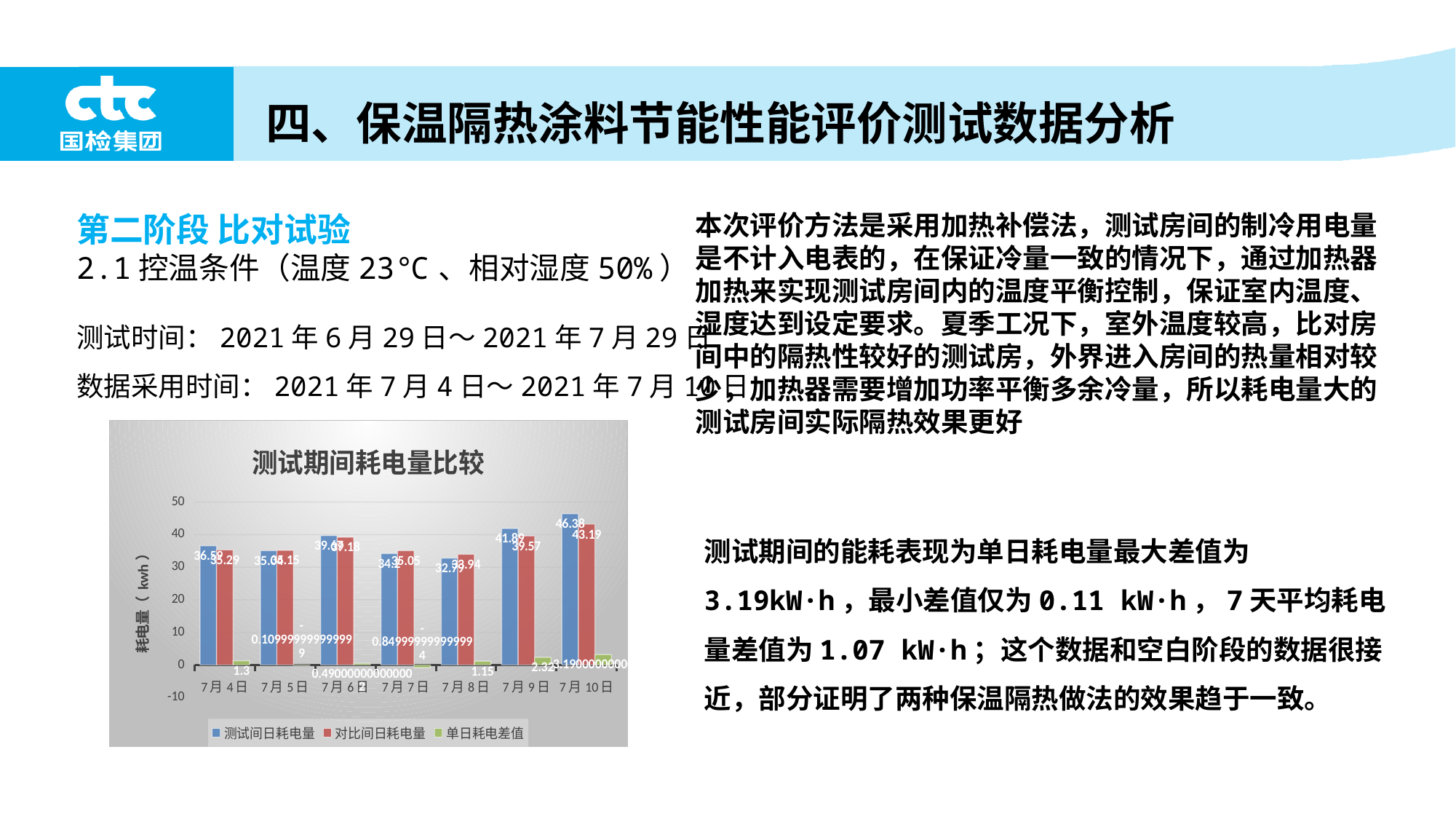

四、保温隔热涂料节能性能评价测试数据分析
第二阶段 比对试验
2.1控温条件（温度23℃、相对湿度50%）

本次评价方法是采用加热补偿法，测试房间的制冷用电量是不计入电表的，在保证冷量一致的情况下，通过加热器加热来实现测试房间内的温度平衡控制，保证室内温度、湿度达到设定要求。夏季工况下，室外温度较高，比对房间中的隔热性较好的测试房，外界进入房间的热量相对较少，加热器需要增加功率平衡多余冷量，所以耗电量大的测试房间实际隔热效果更好
测试时间：2021年6月29日～2021年7月29日
数据采用时间：2021年7月4日～2021年7月10日

### Chart: 测试期间耗电量比较

| Category | 测试间日耗电量 | 对比间日耗电量 | 单日耗电差值 |
|---|---|---|---|
| 44381 | 36.59 | 35.29 | 1.3000000000000043 |
| 44382 | 35.04 | 35.15 | -0.10999999999999943 |
| 44383 | 39.67 | 39.18 | 0.490000000000002 |
| 44384 | 34.2 | 35.05 | -0.8499999999999943 |
| 44385 | 32.79 | 33.94 | 1.1499999999999986 |
| 44386 | 41.89 | 39.57 | 2.3200000000000003 |
| 44387 | 46.38 | 43.19 | 3.190000000000005 |
测试期间的能耗表现为单日耗电量最大差值为3.19kW·h，最小差值仅为0.11 kW·h，7天平均耗电量差值为1.07 kW·h；这个数据和空白阶段的数据很接近，部分证明了两种保温隔热做法的效果趋于一致。